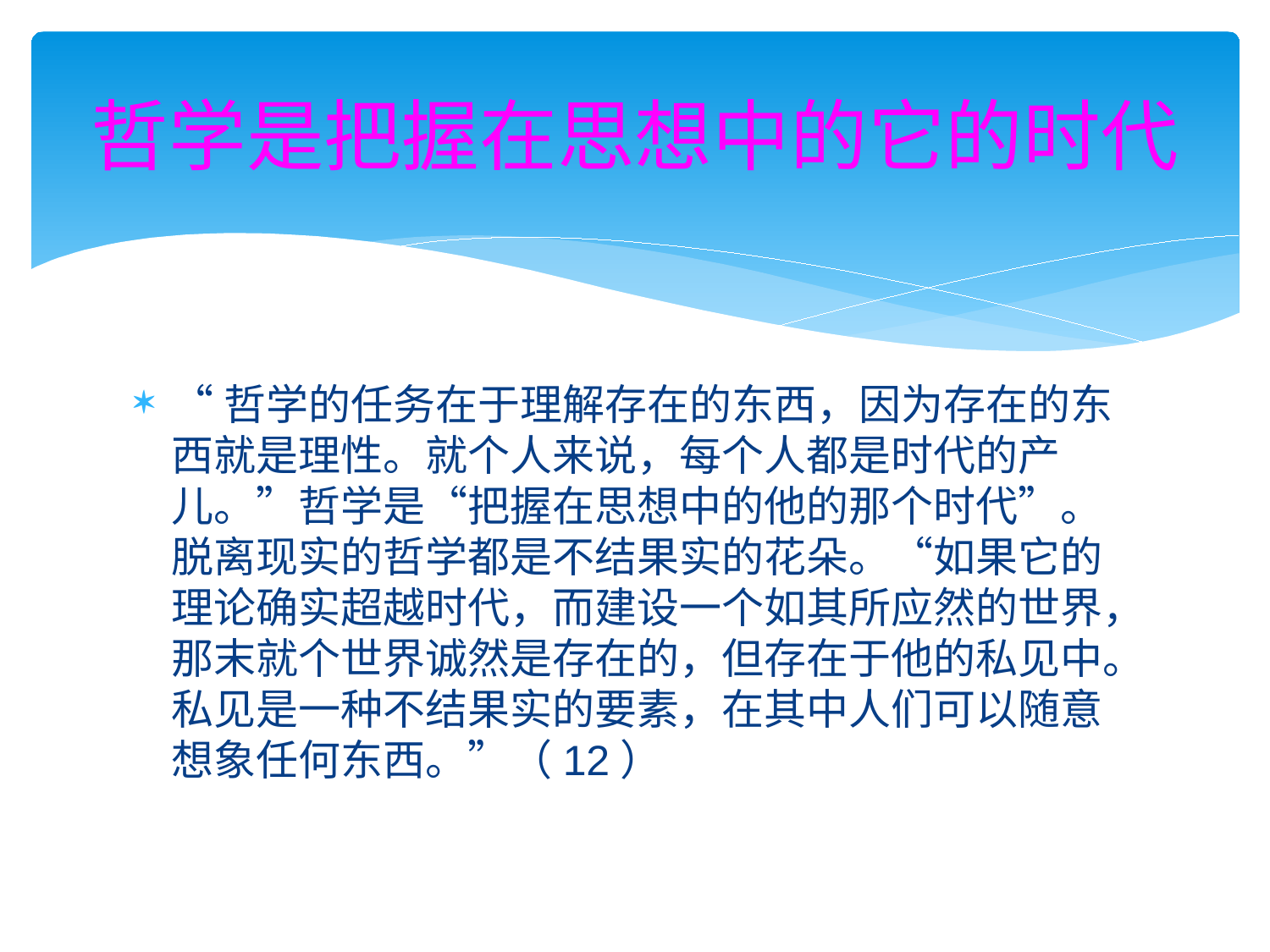

# 哲学是把握在思想中的它的时代
“哲学的任务在于理解存在的东西，因为存在的东西就是理性。就个人来说，每个人都是时代的产儿。”哲学是“把握在思想中的他的那个时代”。脱离现实的哲学都是不结果实的花朵。“如果它的理论确实超越时代，而建设一个如其所应然的世界，那末就个世界诚然是存在的，但存在于他的私见中。私见是一种不结果实的要素，在其中人们可以随意想象任何东西。”（12）